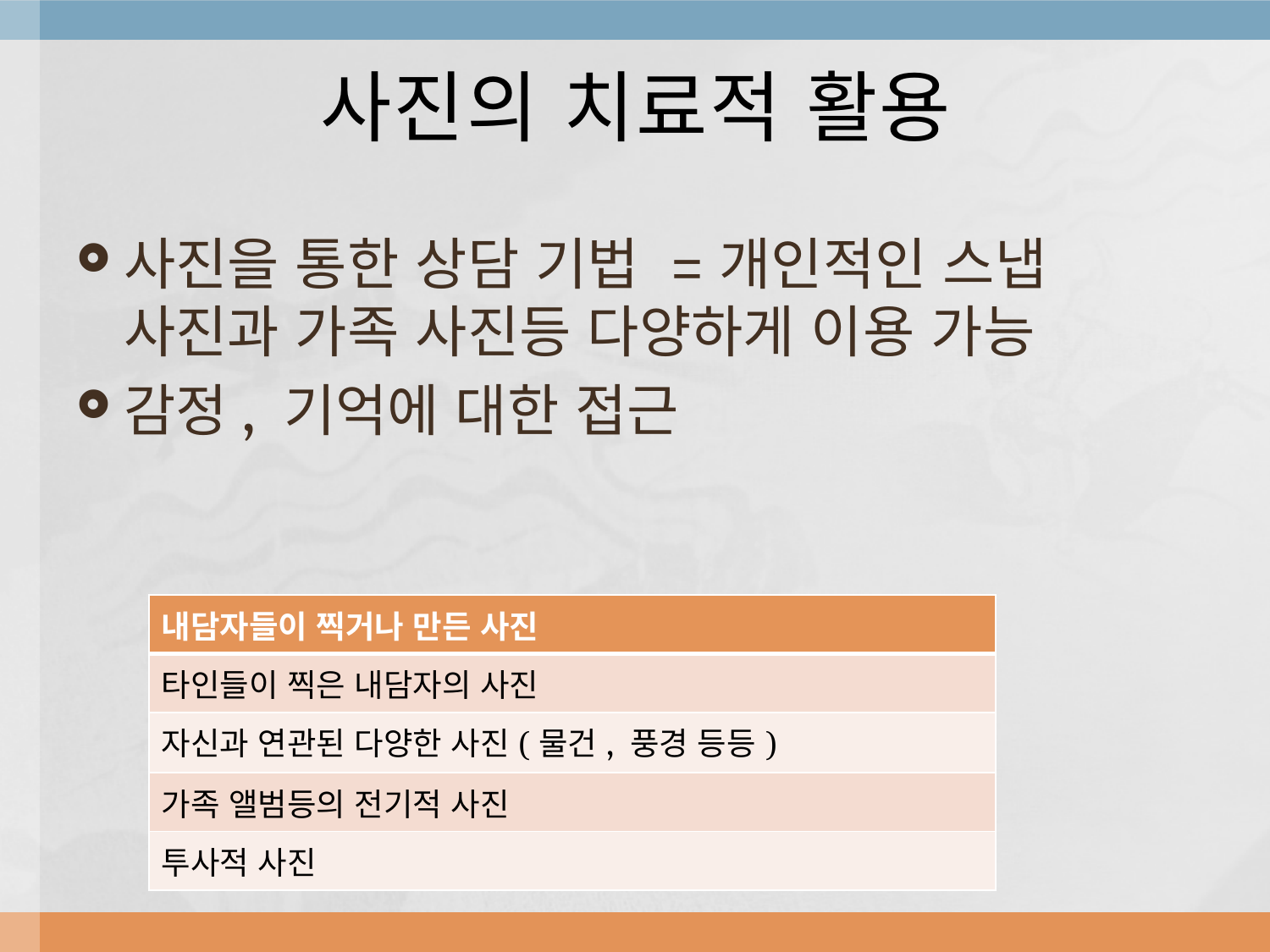

# 사진의 치료적 활용
사진을 통한 상담 기법 =개인적인 스냅 사진과 가족 사진등 다양하게 이용 가능
감정, 기억에 대한 접근

| 내담자들이 찍거나 만든 사진 |
| --- |
| 타인들이 찍은 내담자의 사진 |
| 자신과 연관된 다양한 사진(물건, 풍경 등등) |
| 가족 앨범등의 전기적 사진 |
| 투사적 사진 |